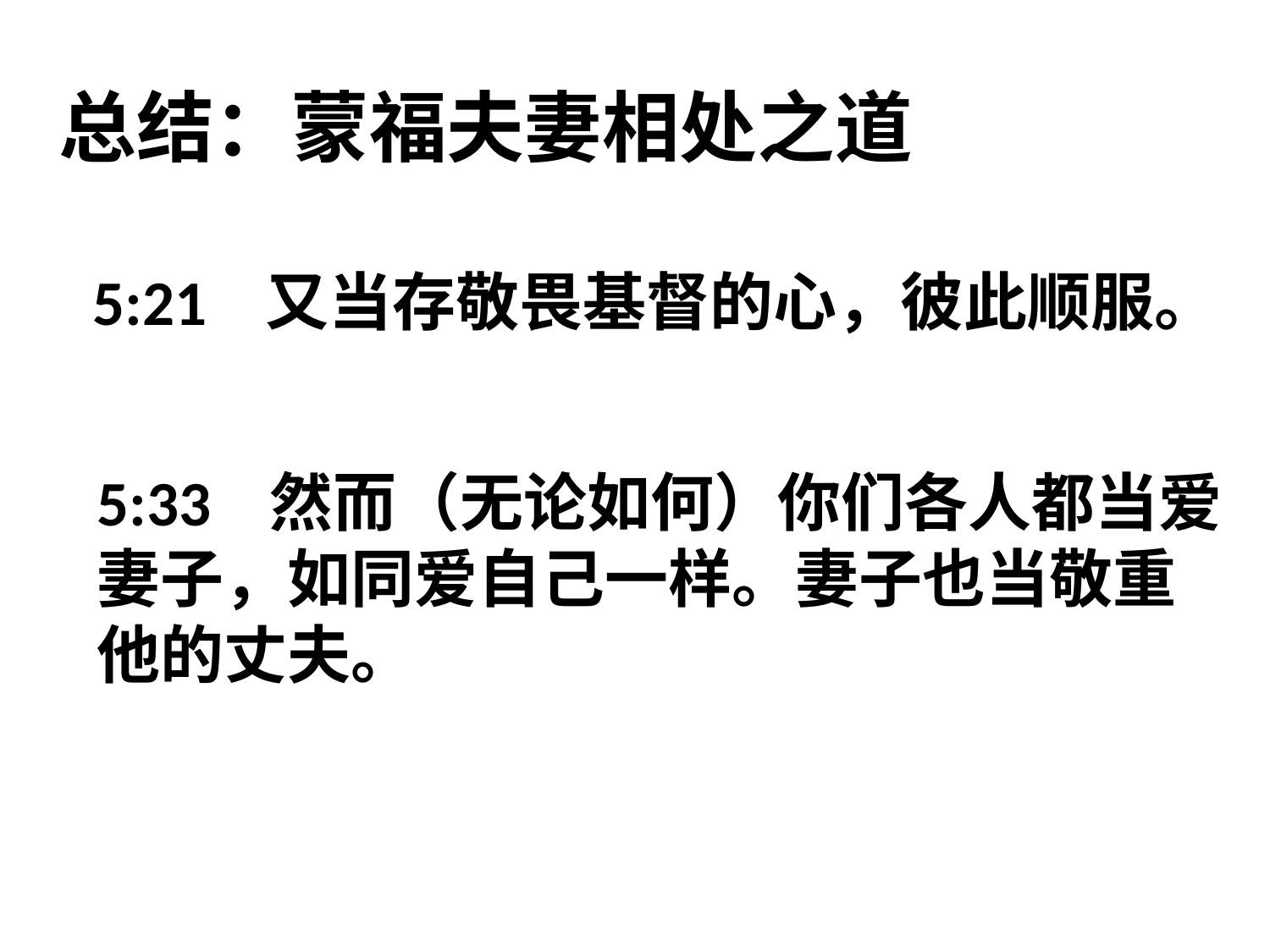

# 总结：蒙福夫妻相处之道
5:21   又当存敬畏基督的心，彼此顺服。
5:33   然而（无论如何）你们各人都当爱妻子，如同爱自己一样。妻子也当敬重他的丈夫。